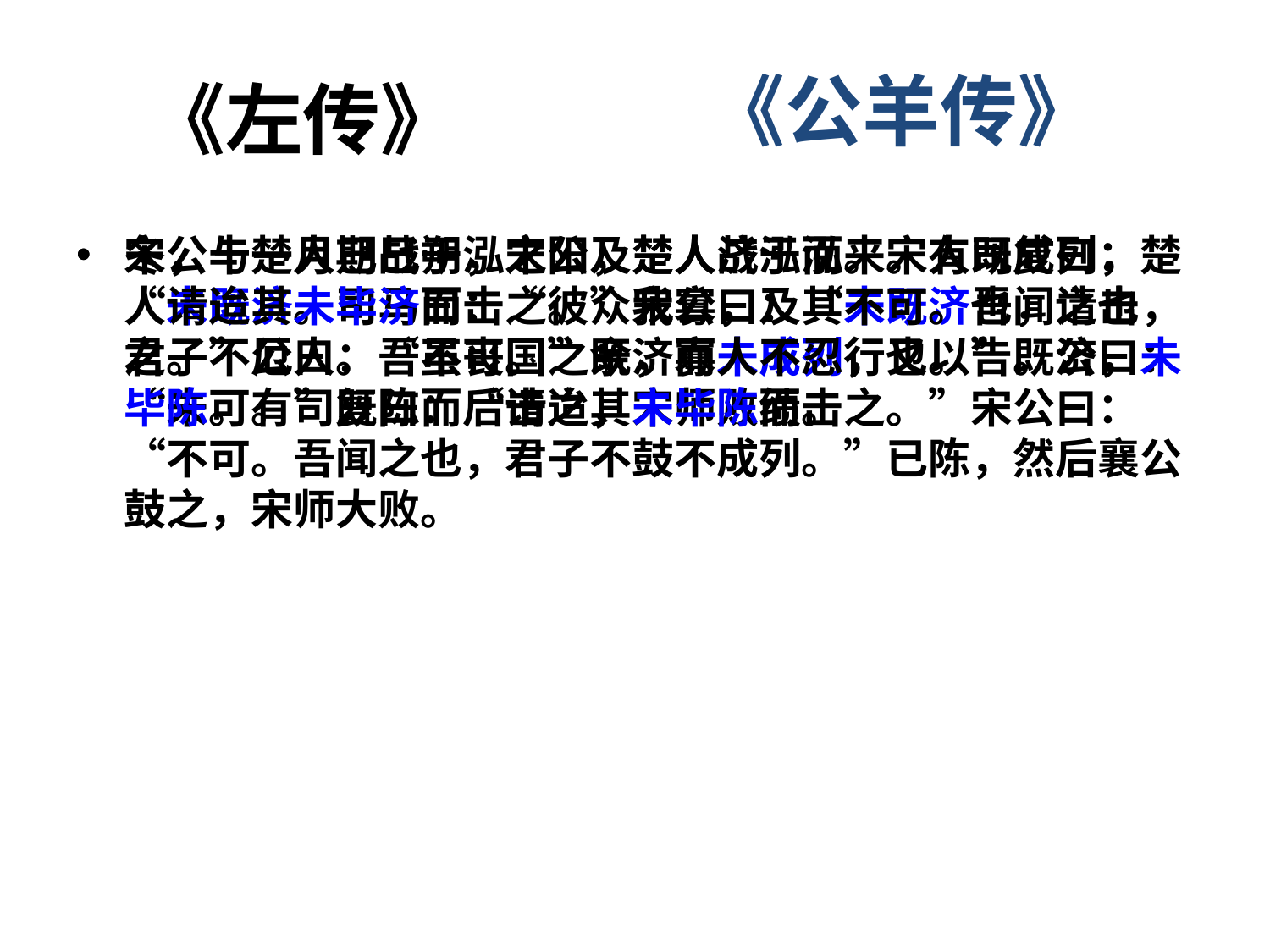

# 《左传》
《公羊传》
冬，十一月己巳朔，宋公及楚人战于泓。宋人既成列，楚人未既济。司马曰：“彼众我寡，及其未既济也，请击之。”公曰：“不可。”既济而未成列，又以告。公曰：“未可。”既陈而后击之，宋师败绩。
宋公与楚人期战于泓之阳，楚人济泓而来。有司复曰：“请迨其未毕济而击之。”宋公曰：“不可。吾闻之也，君子不厄人。吾虽丧国之余，寡人不忍行也。”既济，未毕陈。有司复曰：“请迨其未毕陈而击之。”宋公曰：“不可。吾闻之也，君子不鼓不成列。”已陈，然后襄公鼓之，宋师大败。